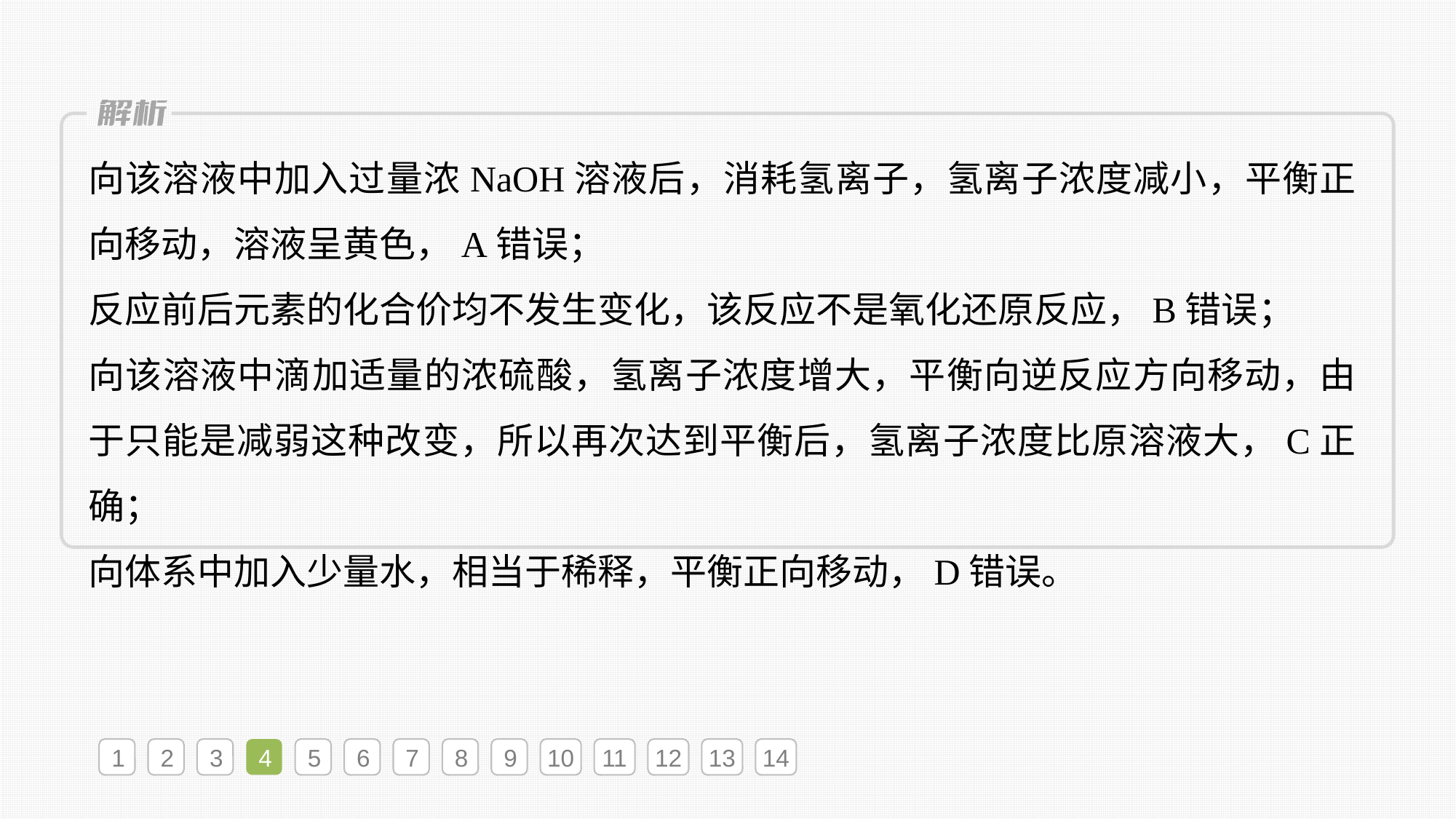

向该溶液中加入过量浓NaOH溶液后，消耗氢离子，氢离子浓度减小，平衡正向移动，溶液呈黄色，A错误；
反应前后元素的化合价均不发生变化，该反应不是氧化还原反应，B错误；
向该溶液中滴加适量的浓硫酸，氢离子浓度增大，平衡向逆反应方向移动，由于只能是减弱这种改变，所以再次达到平衡后，氢离子浓度比原溶液大，C正确；
向体系中加入少量水，相当于稀释，平衡正向移动，D错误。
1
2
3
4
5
6
7
8
9
10
11
12
13
14